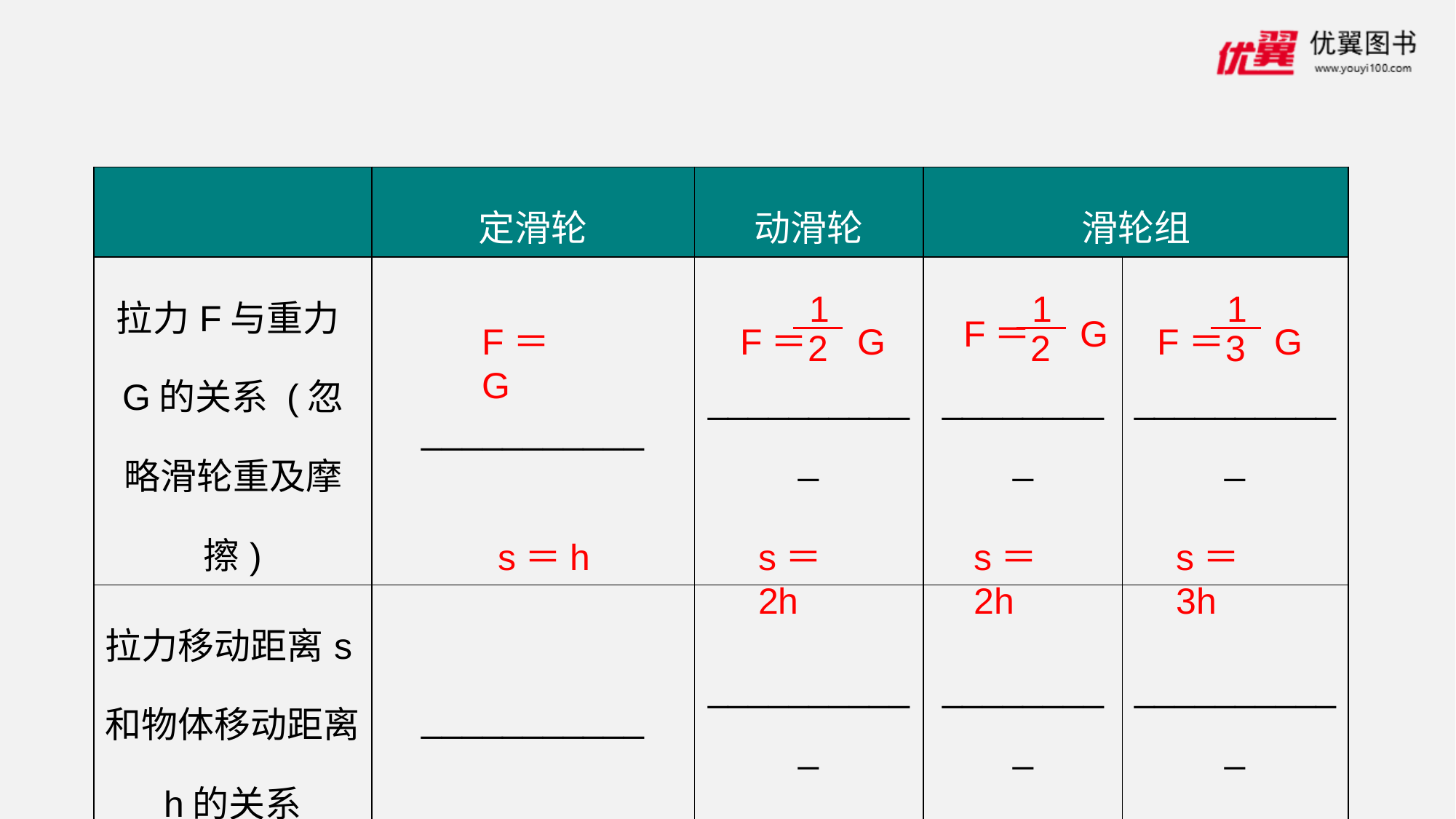

|  | 定滑轮 | 动滑轮 | 滑轮组 |  |
| --- | --- | --- | --- | --- |
| 拉力F与重力G的关系 (忽略滑轮重及摩擦) | \_\_\_\_\_\_\_\_\_\_\_ | \_\_\_\_\_\_\_\_\_\_\_ | \_\_\_\_\_\_\_\_\_ | \_\_\_\_\_\_\_\_\_\_\_ |
| 拉力移动距离s和物体移动距离h的关系 | \_\_\_\_\_\_\_\_\_\_\_ | \_\_\_\_\_\_\_\_\_\_\_ | \_\_\_\_\_\_\_\_\_ | \_\_\_\_\_\_\_\_\_\_\_ |
1
2
F＝     G
1
3
F＝     G
1
2
F＝     G
F＝G
s＝h
s＝2h
s＝2h
s＝3h